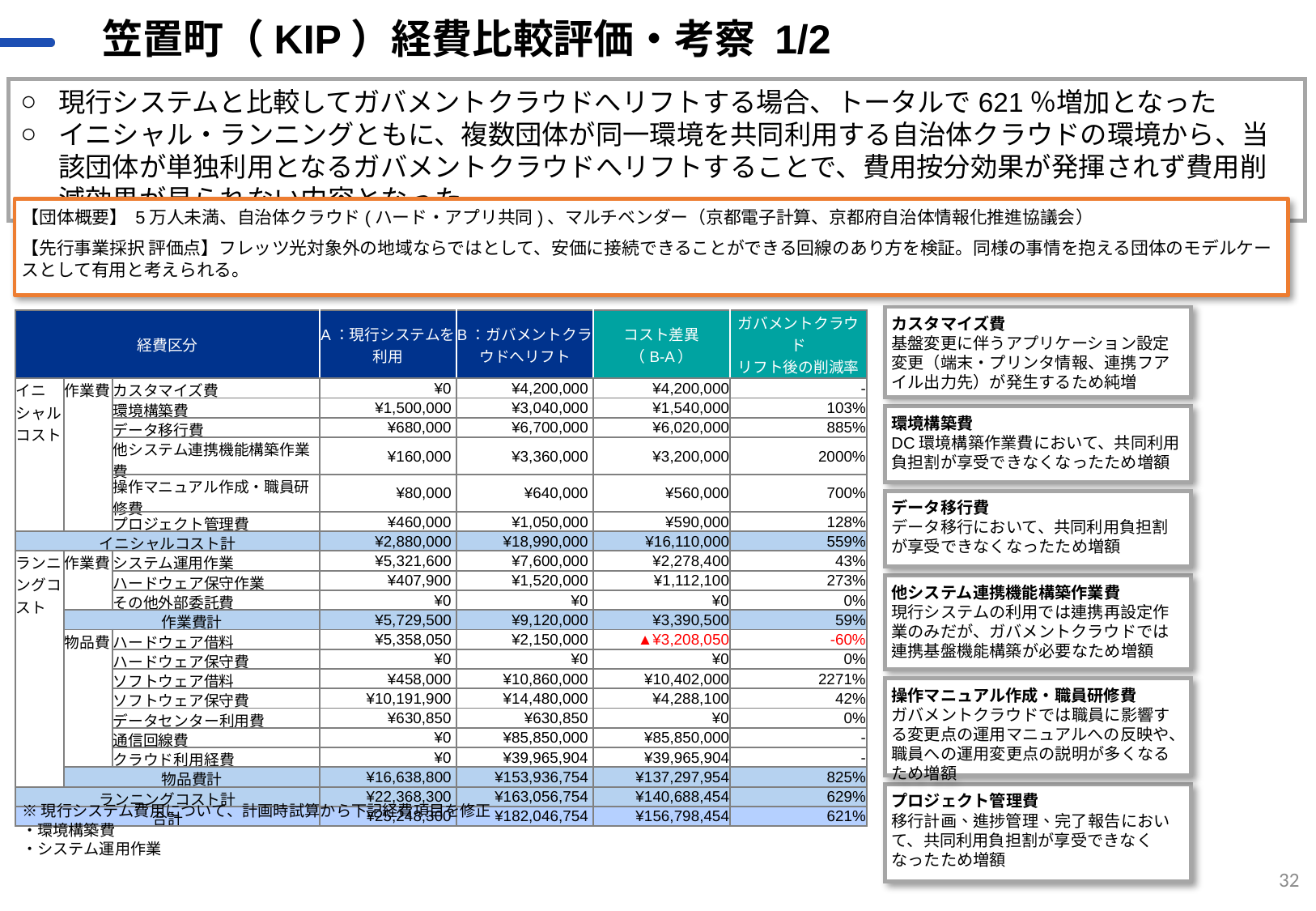

# 笠置町（KIP）経費比較評価・考察 1/2
現行システムと比較してガバメントクラウドへリフトする場合、トータルで621％増加となった
イニシャル・ランニングともに、複数団体が同一環境を共同利用する自治体クラウドの環境から、当該団体が単独利用となるガバメントクラウドへリフトすることで、費用按分効果が発揮されず費用削減効果が見られない内容となった
【団体概要】 5万人未満、自治体クラウド(ハード・アプリ共同)、マルチベンダー（京都電子計算、京都府自治体情報化推進協議会）
【先行事業採択 評価点】フレッツ光対象外の地域ならではとして、安価に接続できることができる回線のあり方を検証。同様の事情を抱える団体のモデルケースとして有用と考えられる。
カスタマイズ費
基盤変更に伴うアプリケーション設定変更（端末・プリンタ情報、連携フアイル出力先）が発生するため純増
環境構築費
DC環境構築作業費において、共同利用負担割が享受できなくなったため増額
データ移行費
データ移行において、共同利用負担割が享受できなくなったため増額
他システム連携機能構築作業費
現行システムの利用では連携再設定作業のみだが、ガバメントクラウドでは連携基盤機能構築が必要なため増額
操作マニュアル作成・職員研修費
ガバメントクラウドでは職員に影響する変更点の運用マニュアルへの反映や、職員への運用変更点の説明が多くなるため増額
プロジェクト管理費
移行計画、進捗管理、完了報告において、共同利用負担割が享受できなくなったため増額
| 経費区分 |  |  | A：現行システムを 利用 | B：ガバメントクラウドへリフト | コスト差異 （B-A） | ガバメントクラウド リフト後の削減率 |
| --- | --- | --- | --- | --- | --- | --- |
| イニシャルコスト | 作業費 | カスタマイズ費 | ¥0 | ¥4,200,000 | ¥4,200,000 | - |
|  |  | 環境構築費 | ¥1,500,000 | ¥3,040,000 | ¥1,540,000 | 103% |
|  |  | データ移行費 | ¥680,000 | ¥6,700,000 | ¥6,020,000 | 885% |
|  |  | 他システム連携機能構築作業費 | ¥160,000 | ¥3,360,000 | ¥3,200,000 | 2000% |
|  |  | 操作マニュアル作成・職員研修費 | ¥80,000 | ¥640,000 | ¥560,000 | 700% |
|  |  | プロジェクト管理費 | ¥460,000 | ¥1,050,000 | ¥590,000 | 128% |
| イニシャルコスト計 |  |  | ¥2,880,000 | ¥18,990,000 | ¥16,110,000 | 559% |
| ランニングコスト | 作業費 | システム運用作業 | ¥5,321,600 | ¥7,600,000 | ¥2,278,400 | 43% |
|  |  | ハードウェア保守作業 | ¥407,900 | ¥1,520,000 | ¥1,112,100 | 273% |
|  |  | その他外部委託費 | ¥0 | ¥0 | ¥0 | 0% |
|  | 作業費計 |  | ¥5,729,500 | ¥9,120,000 | ¥3,390,500 | 59% |
|  | 物品費 | ハードウェア借料 | ¥5,358,050 | ¥2,150,000 | ▲¥3,208,050 | -60% |
|  |  | ハードウェア保守費 | ¥0 | ¥0 | ¥0 | 0% |
|  |  | ソフトウェア借料 | ¥458,000 | ¥10,860,000 | ¥10,402,000 | 2271% |
|  |  | ソフトウェア保守費 | ¥10,191,900 | ¥14,480,000 | ¥4,288,100 | 42% |
|  |  | データセンター利用費 | ¥630,850 | ¥630,850 | ¥0 | 0% |
|  |  | 通信回線費 | ¥0 | ¥85,850,000 | ¥85,850,000 | - |
|  |  | クラウド利用経費 | ¥0 | ¥39,965,904 | ¥39,965,904 | - |
|  | 物品費計 |  | ¥16,638,800 | ¥153,936,754 | ¥137,297,954 | 825% |
| ランニングコスト計 |  |  | ¥22,368,300 | ¥163,056,754 | ¥140,688,454 | 629% |
| 合計 |  |  | ¥25,248,300 | ¥182,046,754 | ¥156,798,454 | 621% |
※現行システム費用について、計画時試算から下記経費項目を修正
・環境構築費
・システム運用作業
32